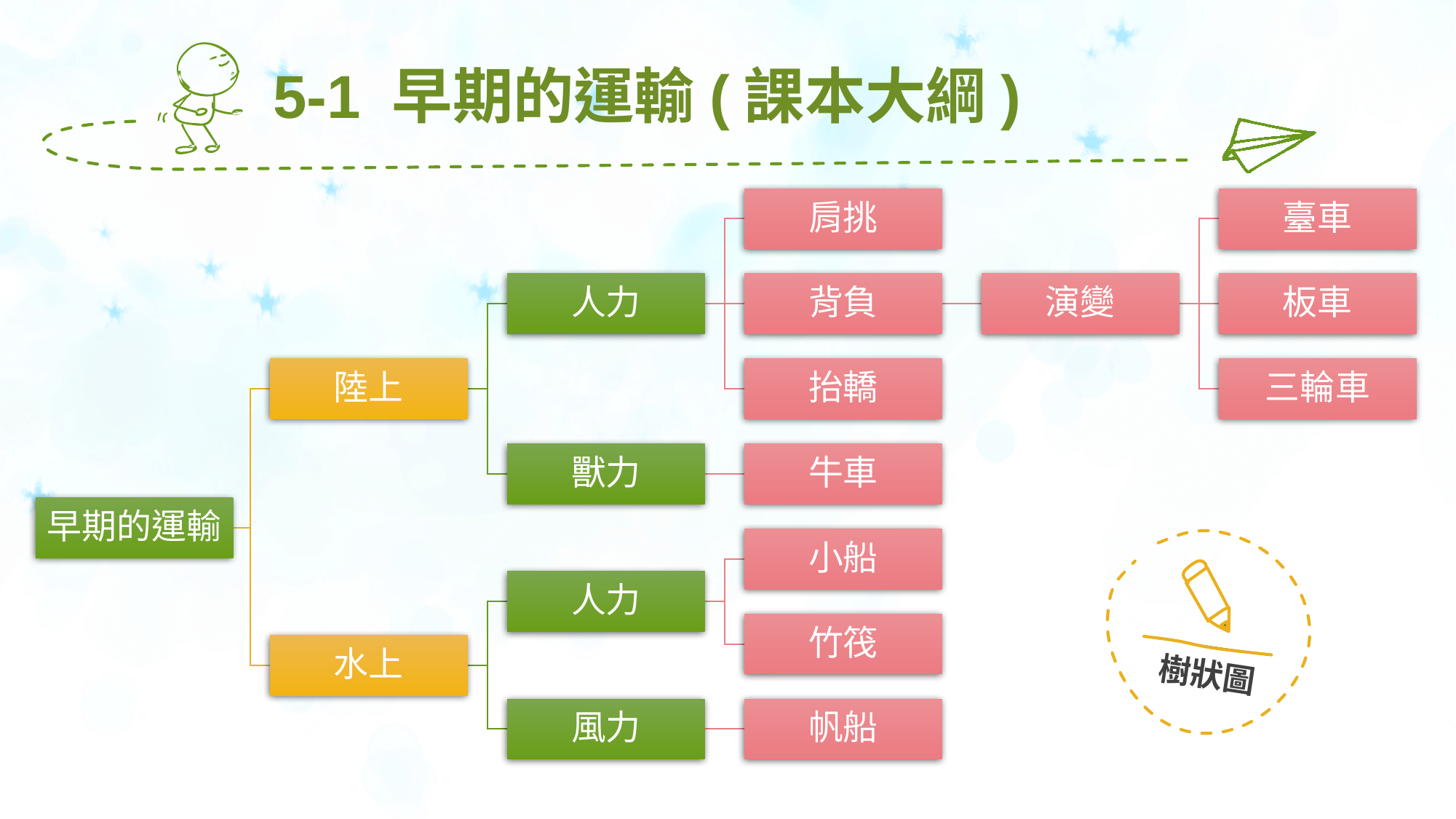

# 5-1 早期的運輸(課本大綱)

早期的運輸
陸上
人力
肩挑
背負
演變
臺車
板車
三輪車
抬轎
獸力
牛車
水上
人力
小船
竹筏
風力
帆船

樹狀圖